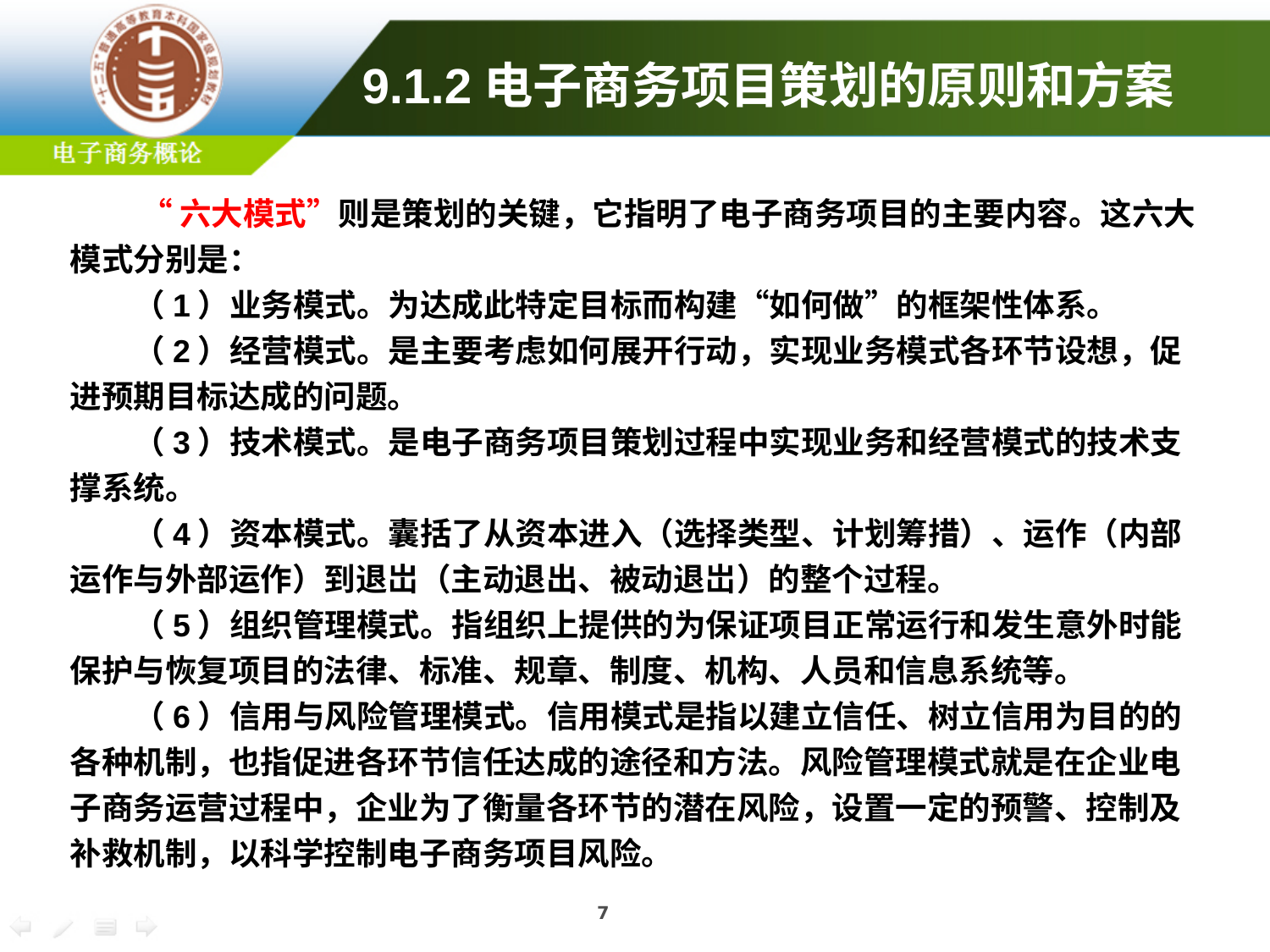

9.1.2电子商务项目策划的原则和方案
 “六大模式”则是策划的关键，它指明了电子商务项目的主要内容。这六大模式分别是：
（1）业务模式。为达成此特定目标而构建“如何做”的框架性体系。
（2）经营模式。是主要考虑如何展开行动，实现业务模式各环节设想，促进预期目标达成的问题。
（3）技术模式。是电子商务项目策划过程中实现业务和经营模式的技术支撑系统。
（4）资本模式。囊括了从资本进入（选择类型、计划筹措）、运作（内部运作与外部运作）到退岀（主动退出、被动退岀）的整个过程。
（5）组织管理模式。指组织上提供的为保证项目正常运行和发生意外时能保护与恢复项目的法律、标准、规章、制度、机构、人员和信息系统等。
（6）信用与风险管理模式。信用模式是指以建立信任、树立信用为目的的各种机制，也指促进各环节信任达成的途径和方法。风险管理模式就是在企业电子商务运营过程中，企业为了衡量各环节的潜在风险，设置一定的预警、控制及补救机制，以科学控制电子商务项目风险。

7